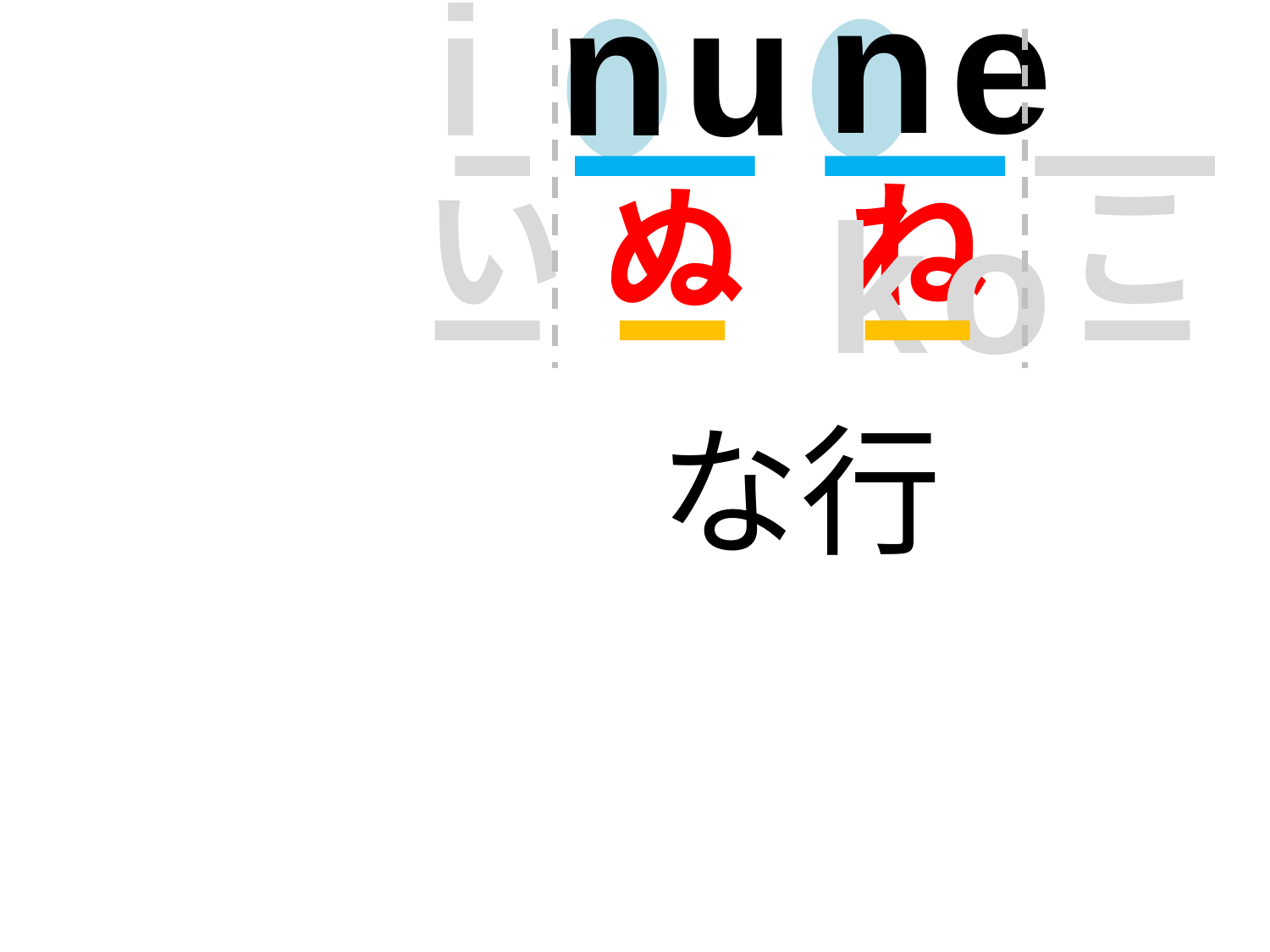

ne ko
i nu

ね こ
い ぬ

な行